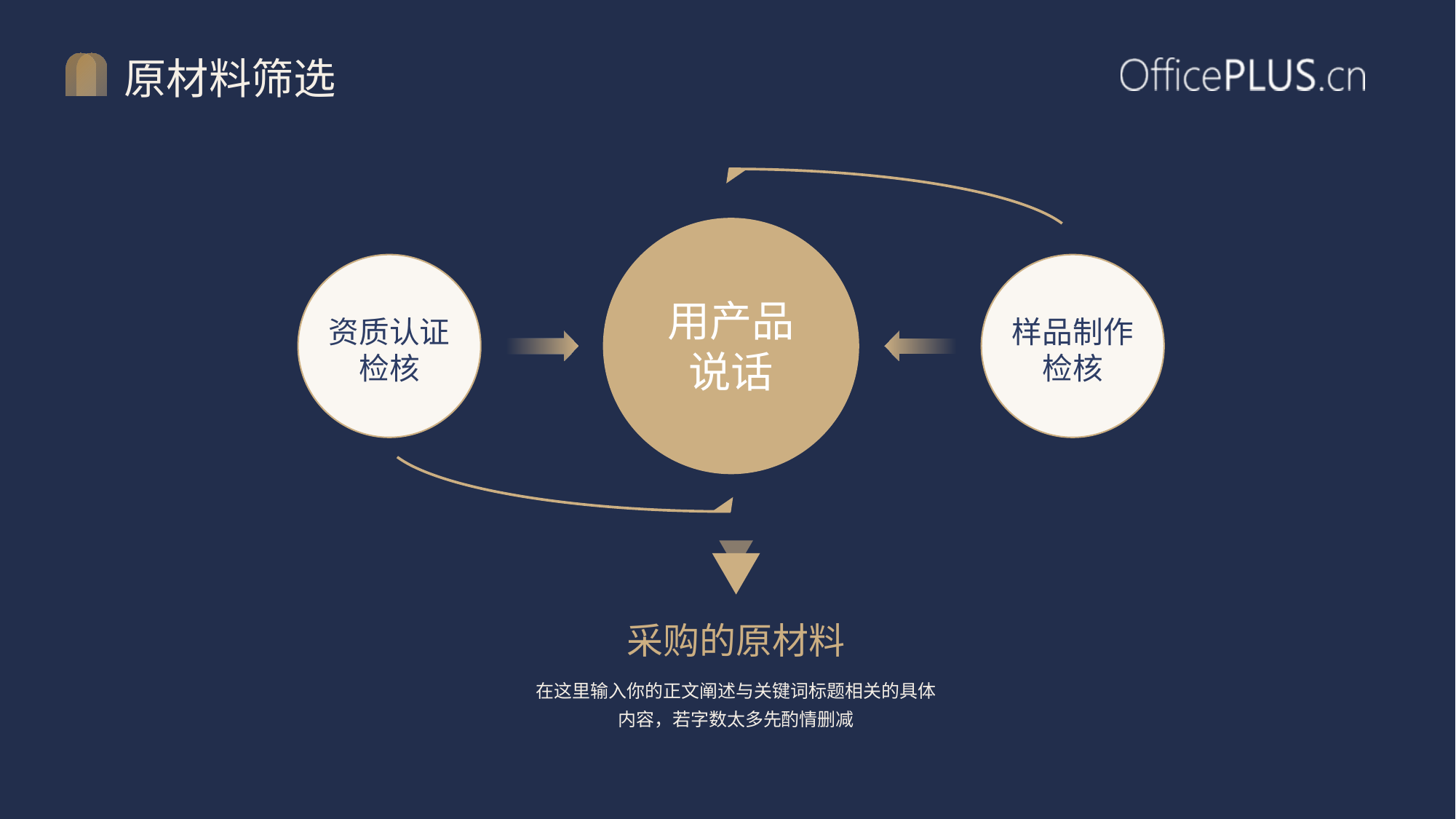

# 原材料筛选

用产品
说话
资质认证
检核
样品制作
检核

采购的原材料
在这里输入你的正文阐述与关键词标题相关的具体内容，若字数太多先酌情删减